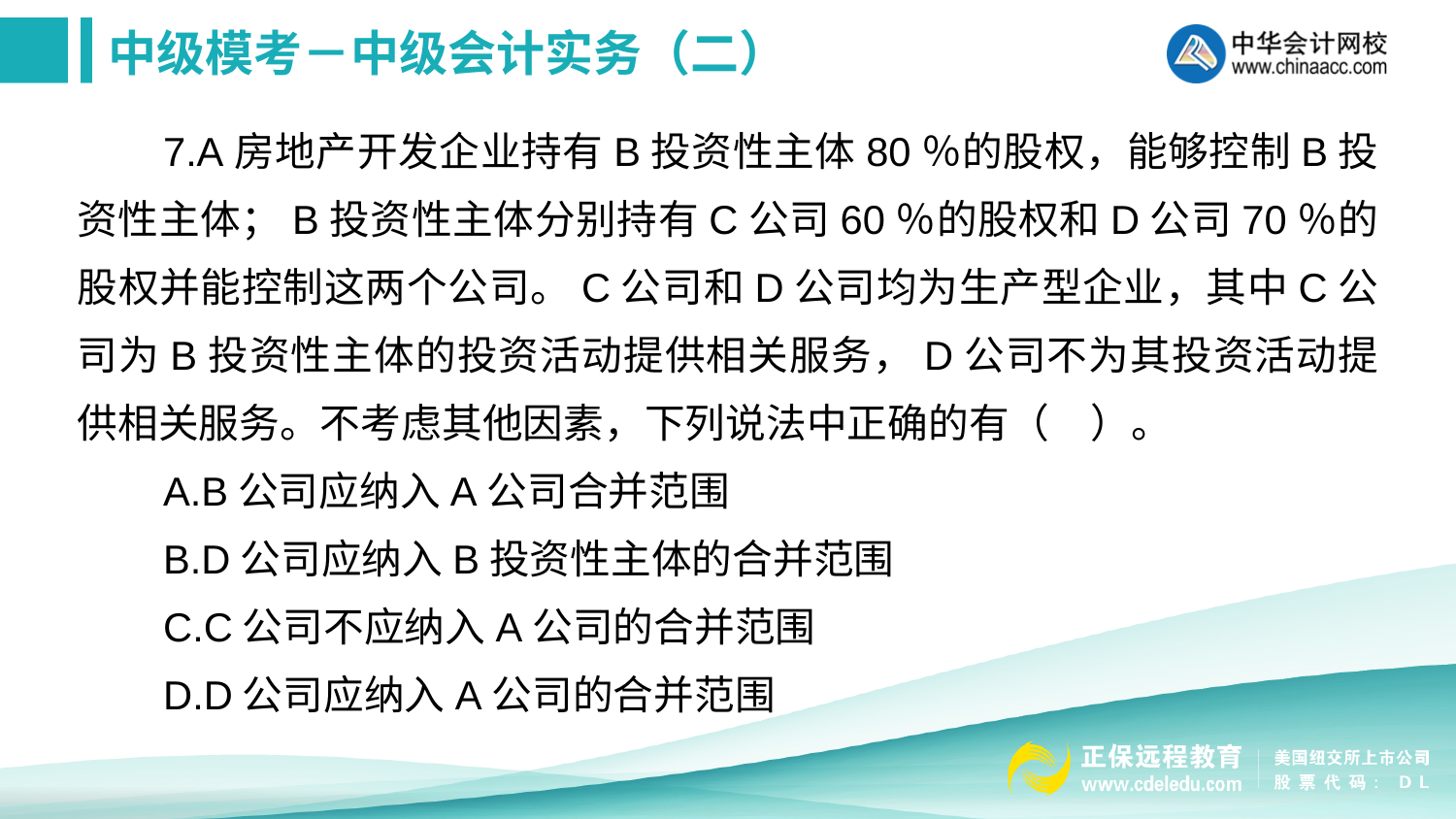

7.A房地产开发企业持有B投资性主体80％的股权，能够控制B投资性主体；B投资性主体分别持有C公司60％的股权和D公司70％的股权并能控制这两个公司。C公司和D公司均为生产型企业，其中C公司为B投资性主体的投资活动提供相关服务，D公司不为其投资活动提供相关服务。不考虑其他因素，下列说法中正确的有（　）。
A.B公司应纳入A公司合并范围
B.D公司应纳入B投资性主体的合并范围
C.C公司不应纳入A公司的合并范围
D.D公司应纳入A公司的合并范围